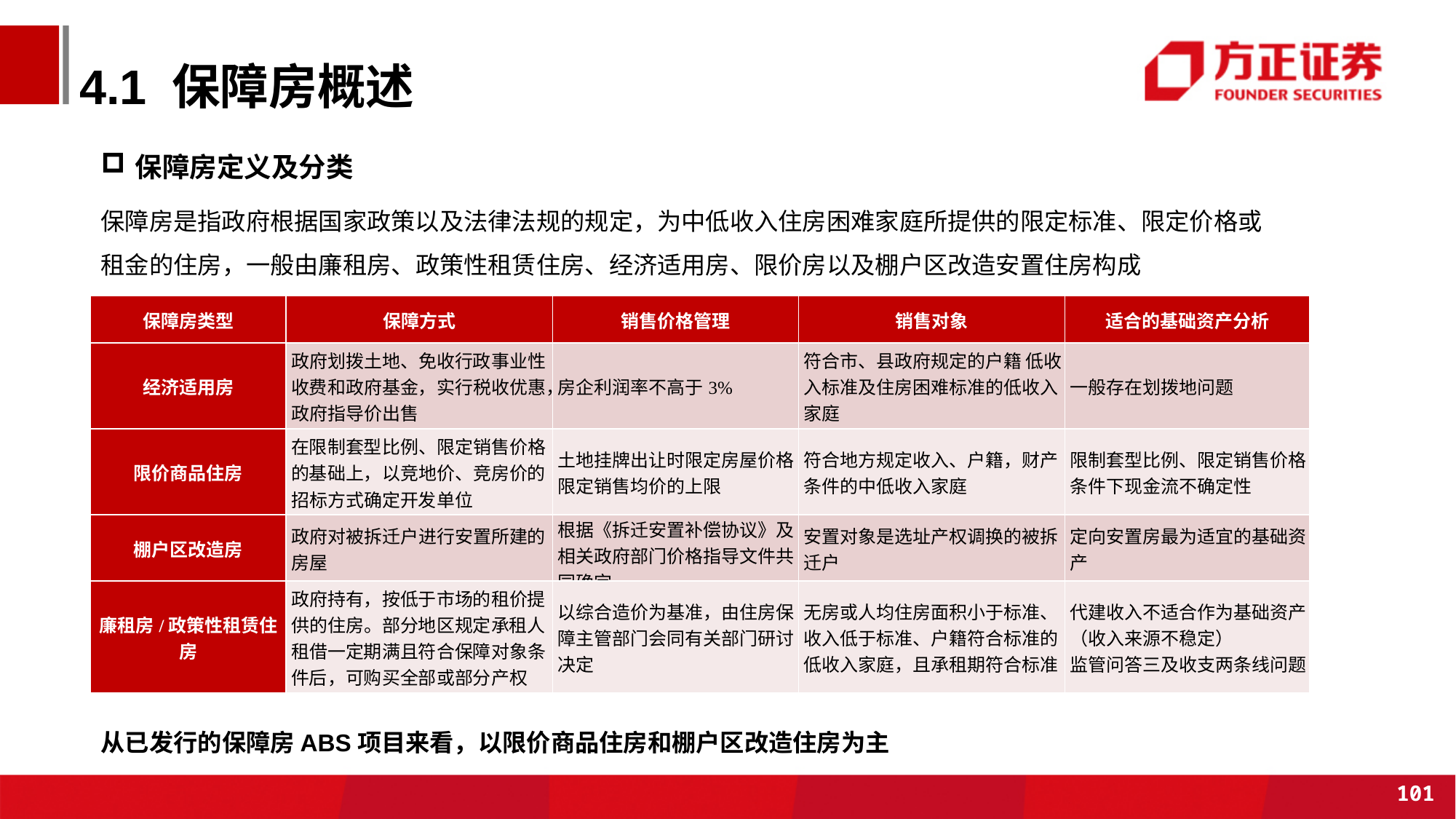

# 4.1 保障房概述
保障房定义及分类
保障房是指政府根据国家政策以及法律法规的规定，为中低收入住房困难家庭所提供的限定标准、限定价格或租金的住房，一般由廉租房、政策性租赁住房、经济适用房、限价房以及棚户区改造安置住房构成
| 保障房类型 | 保障方式 | 销售价格管理 | 销售对象 | 适合的基础资产分析 |
| --- | --- | --- | --- | --- |
| 经济适用房 | 政府划拨土地、免收行政事业性收费和政府基金，实行税收优惠，政府指导价出售 | 房企利润率不高于3% | 符合市、县政府规定的户籍 低收入标准及住房困难标准的低收入家庭 | 一般存在划拨地问题 |
| 限价商品住房 | 在限制套型比例、限定销售价格的基础上，以竞地价、竞房价的招标方式确定开发单位 | 土地挂牌出让时限定房屋价格限定销售均价的上限 | 符合地方规定收入、户籍，财产条件的中低收入家庭 | 限制套型比例、限定销售价格条件下现金流不确定性 |
| 棚户区改造房 | 政府对被拆迁户进行安置所建的房屋 | 根据《拆迁安置补偿协议》及相关政府部门价格指导文件共同确定 | 安置对象是选址产权调换的被拆迁户 | 定向安置房最为适宜的基础资产 |
| 廉租房/政策性租赁住房 | 政府持有，按低于市场的租价提供的住房。部分地区规定承租人租借一定期满且符合保障对象条件后，可购买全部或部分产权 | 以综合造价为基准，由住房保障主管部门会同有关部门研讨决定 | 无房或人均住房面积小于标准、收入低于标准、户籍符合标准的低收入家庭，且承租期符合标准 | 代建收入不适合作为基础资产（收入来源不稳定） 监管问答三及收支两条线问题 |
从已发行的保障房ABS项目来看，以限价商品住房和棚户区改造住房为主
101